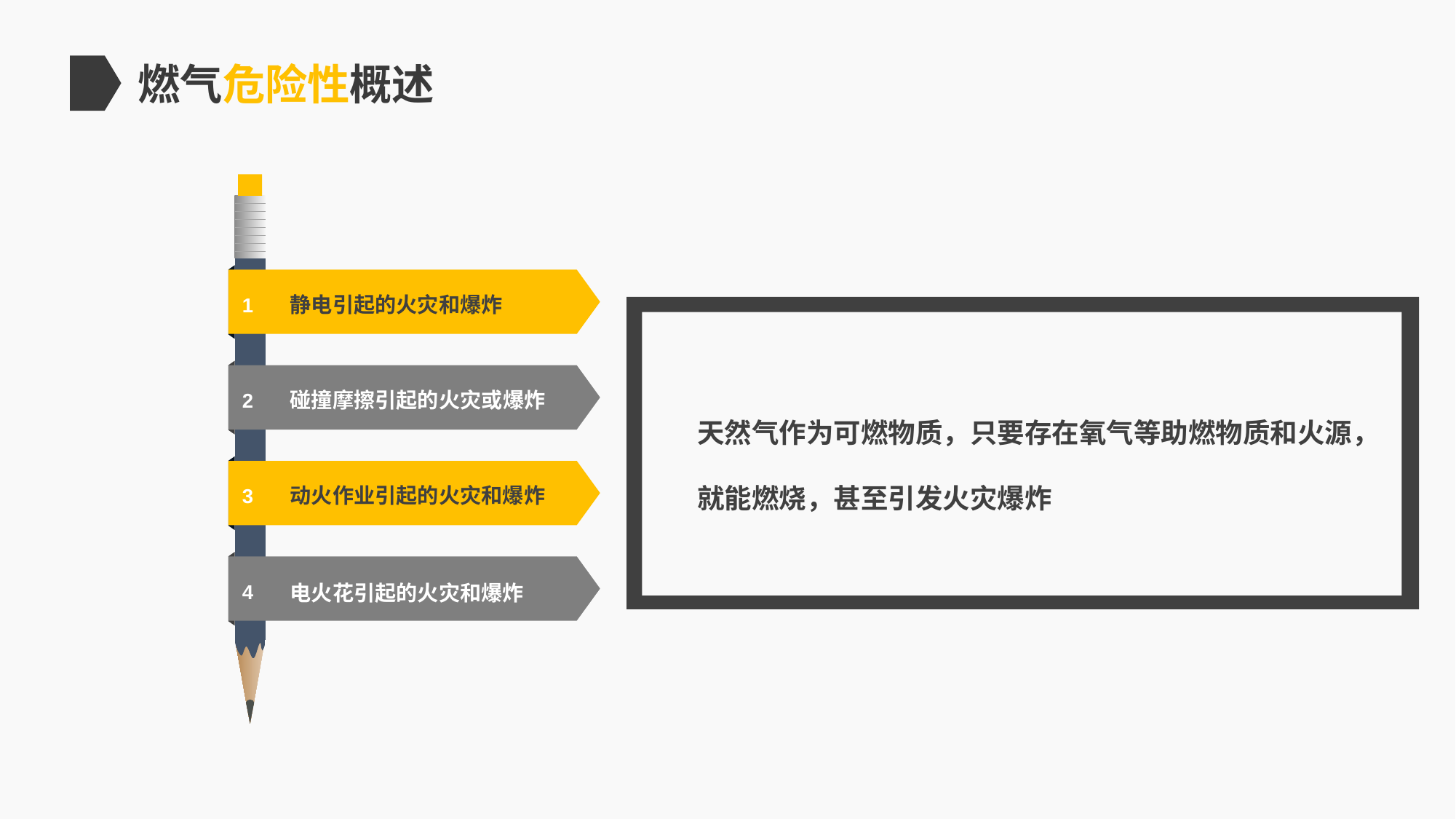

燃气危险性概述

静电引起的火灾和爆炸
1

2
碰撞摩擦引起的火灾或爆炸

动火作业引起的火灾和爆炸
3

电火花引起的火灾和爆炸
4

天然气作为可燃物质，只要存在氧气等助燃物质和火源，就能燃烧，甚至引发火灾爆炸